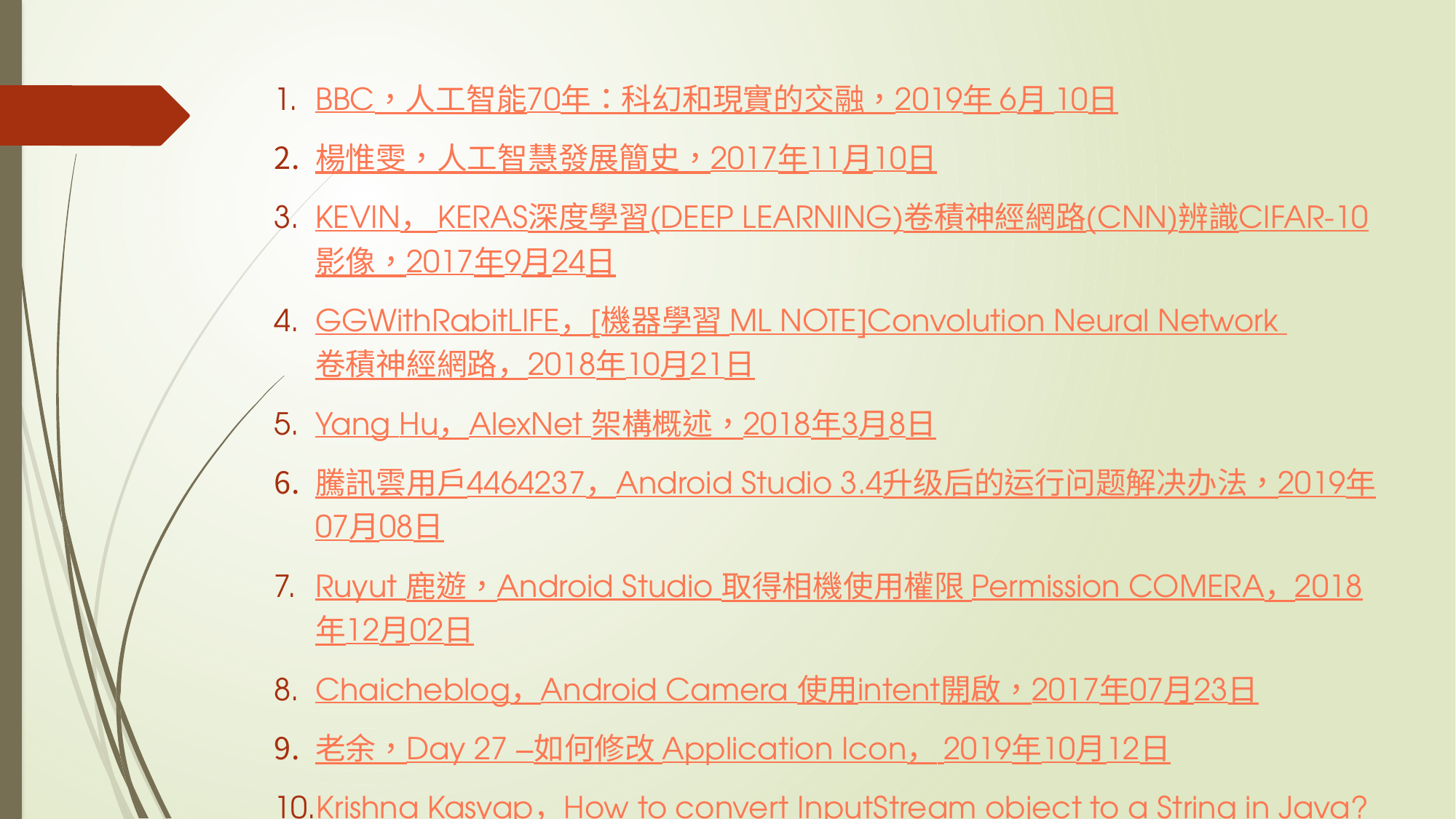

BBC，人工智能70年：科幻和現實的交融，2019年 6月 10日
楊惟雯，人工智慧發展簡史，2017年11月10日
KEVIN， Keras深度學習(Deep Learning)卷積神經網路(CNN)辨識Cifar-10影像，2017年9月24日
GGWithRabitLIFE，[機器學習 ML NOTE]Convolution Neural Network 卷積神經網路，2018年10月21日
Yang Hu，AlexNet 架構概述，2018年3月8日
騰訊雲用户4464237，Android Studio 3.4升级后的运行问题解决办法，2019年07月08日
Ruyut 鹿遊，Android Studio 取得相機使用權限 Permission COMERA，2018年12月02日
Chaicheblog，Android Camera 使用intent開啟，2017年07月23日
老余，Day 27 ─如何修改 Application Icon， 2019年10月12日
Krishna Kasyap，How to convert InputStream object to a String in Java?，2019年08月01日